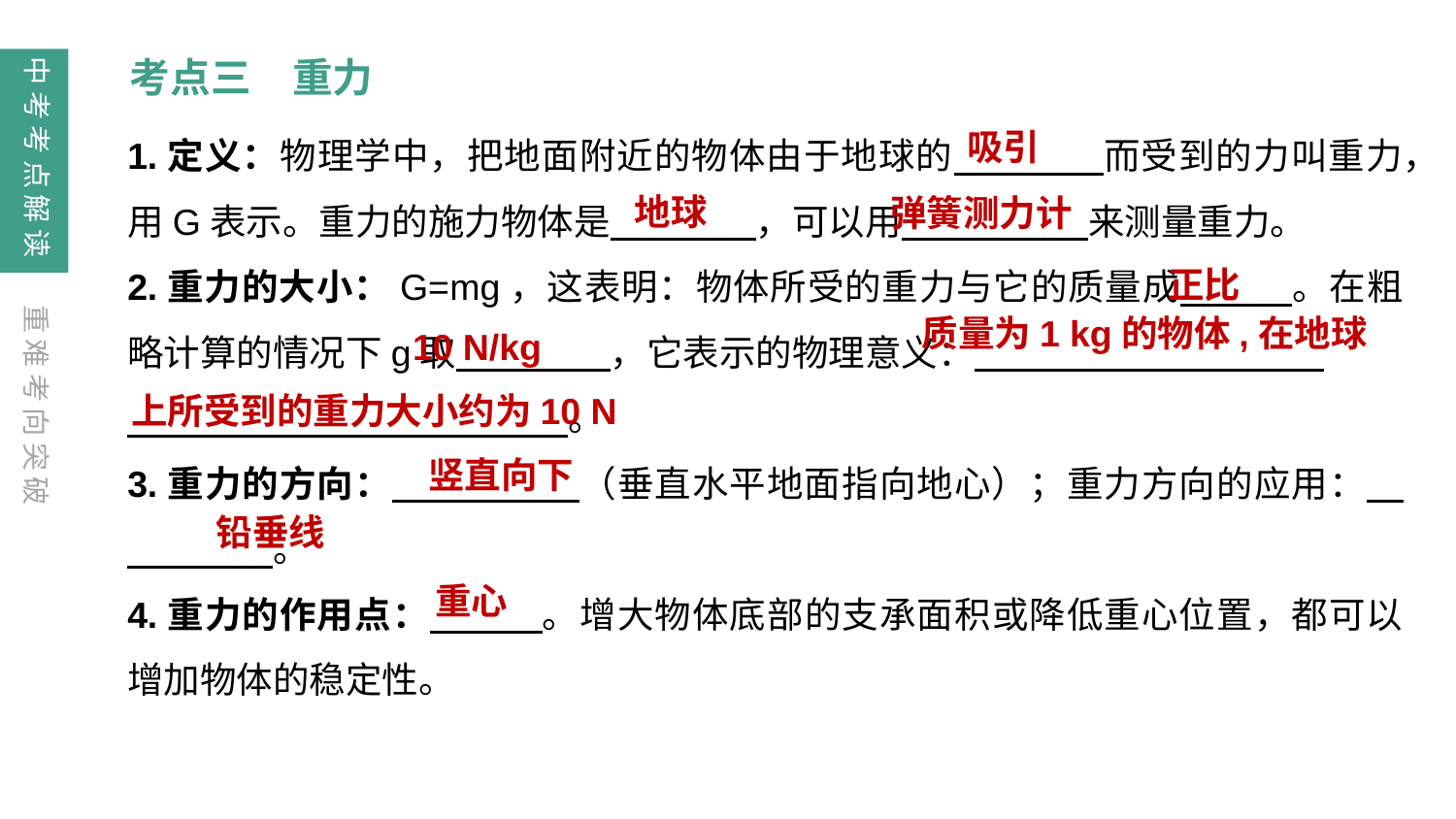

中考考点解读

考点三　重力
吸引
1.定义：物理学中，把地面附近的物体由于地球的　　　　而受到的力叫重力，用G表示。重力的施力物体是　　　　，可以用　　　     　来测量重力。
2.重力的大小：G=mg，这表明：物体所受的重力与它的质量成　　　。在粗略计算的情况下g取　　　 　，它表示的物理意义：
　                                                 。
3.重力的方向：　　　　　（垂直水平地面指向地心）；重力方向的应用：　　　　　。
4.重力的作用点：　　　。增大物体底部的支承面积或降低重心位置，都可以增加物体的稳定性。
地球
弹簧测力计
正比
重难考向突破
10 N/kg
质量为1 kg的物体,在地球
上所受到的重力大小约为10 N
竖直向下
铅垂线
重心